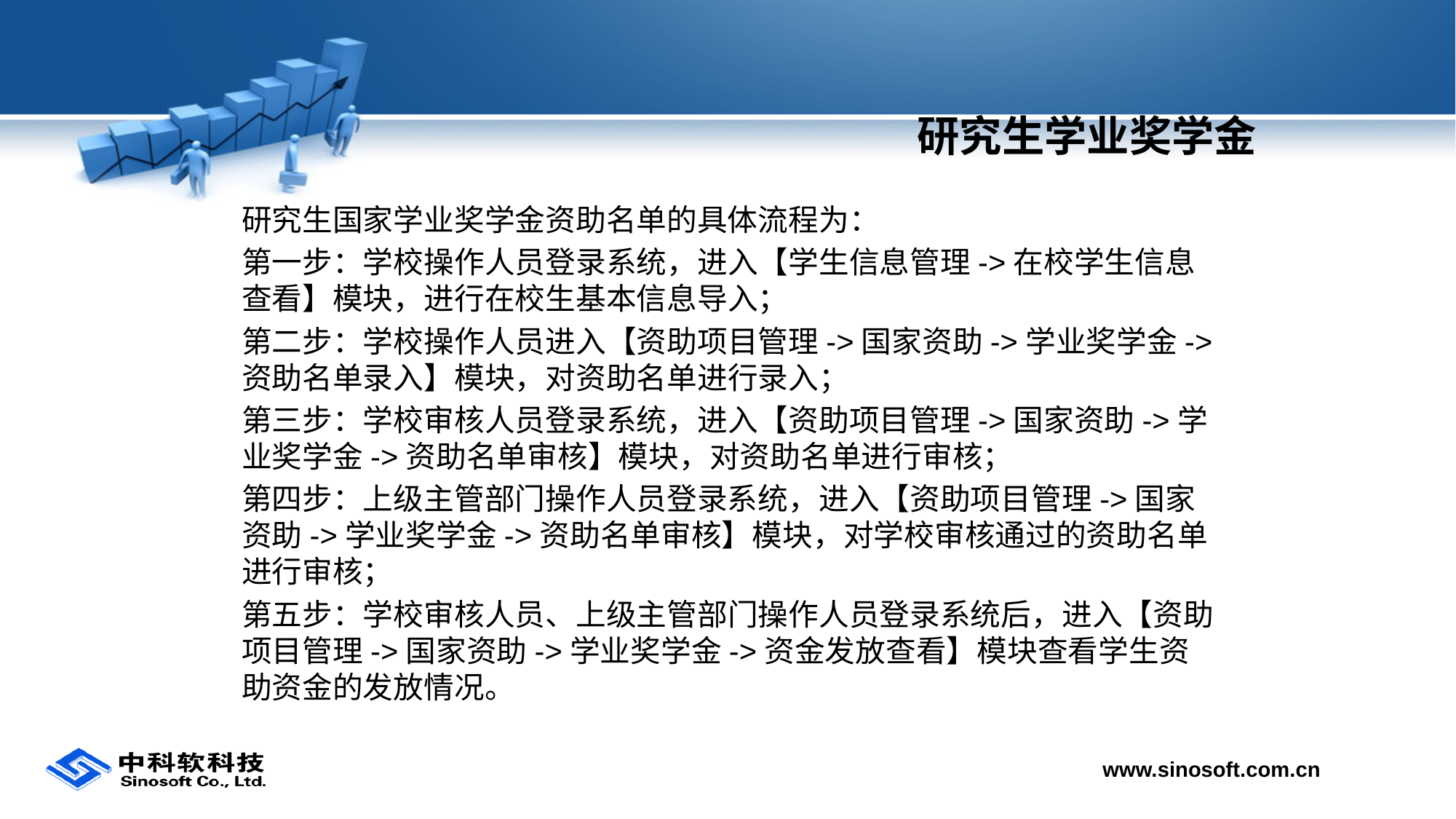

研究生学业奖学金
研究生国家学业奖学金资助名单的具体流程为：
第一步：学校操作人员登录系统，进入【学生信息管理->在校学生信息查看】模块，进行在校生基本信息导入；
第二步：学校操作人员进入【资助项目管理->国家资助->学业奖学金->资助名单录入】模块，对资助名单进行录入；
第三步：学校审核人员登录系统，进入【资助项目管理->国家资助->学业奖学金->资助名单审核】模块，对资助名单进行审核；
第四步：上级主管部门操作人员登录系统，进入【资助项目管理->国家资助->学业奖学金->资助名单审核】模块，对学校审核通过的资助名单进行审核；
第五步：学校审核人员、上级主管部门操作人员登录系统后，进入【资助项目管理->国家资助->学业奖学金->资金发放查看】模块查看学生资助资金的发放情况。